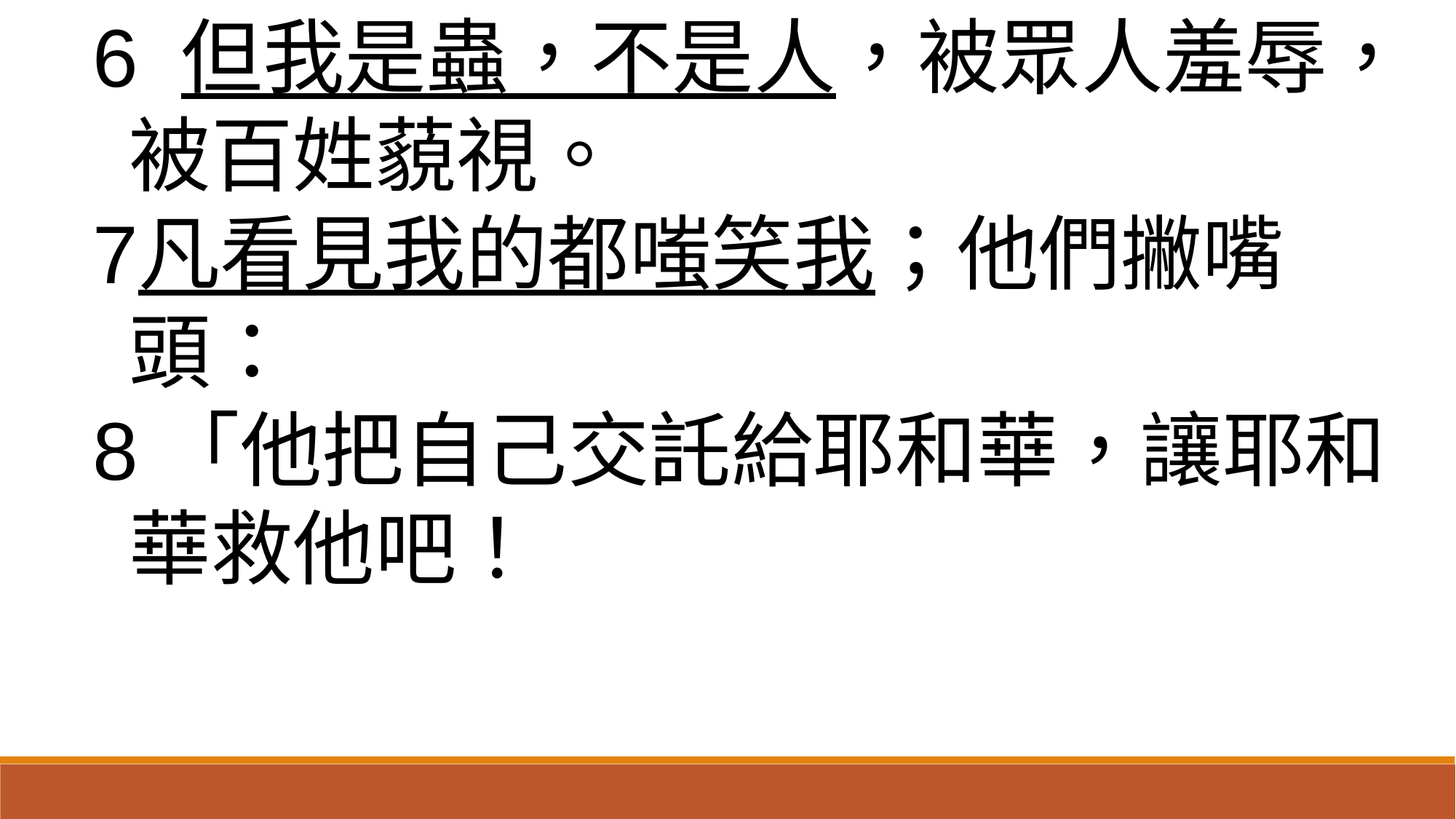

6 但我是蟲，不是人，被眾人羞辱，被百姓藐視。
凡看見我的都嗤笑我；他們撇嘴頭：
8「他把自己交託給耶和華，讓耶和華救他吧！